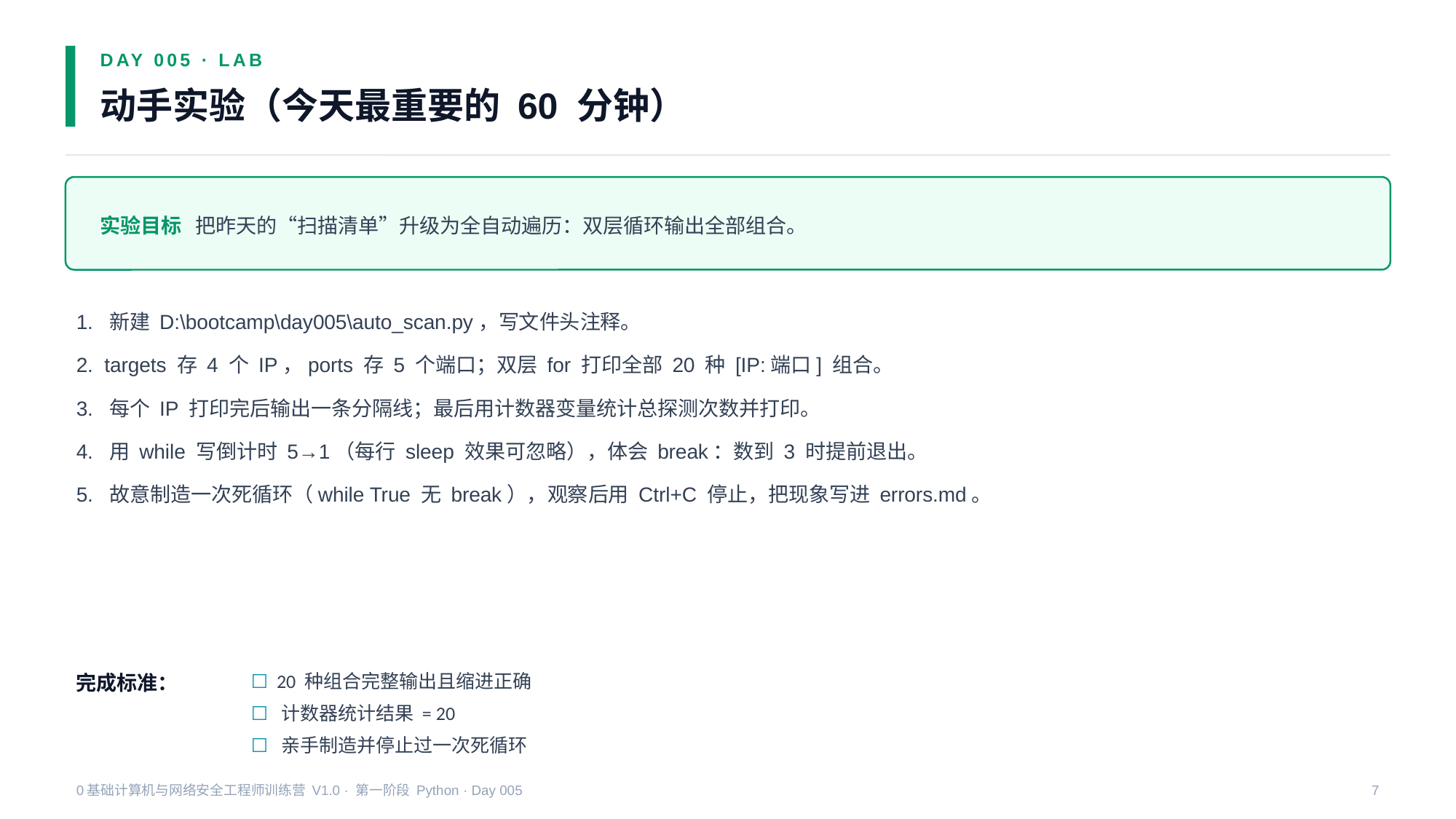

DAY 005 · LAB

动手实验（今天最重要的 60 分钟）

实验目标   把昨天的“扫描清单”升级为全自动遍历：双层循环输出全部组合。
1.  新建 D:\bootcamp\day005\auto_scan.py，写文件头注释。
2.  targets 存 4 个 IP，ports 存 5 个端口；双层 for 打印全部 20 种 [IP:端口] 组合。
3.  每个 IP 打印完后输出一条分隔线；最后用计数器变量统计总探测次数并打印。
4.  用 while 写倒计时 5→1（每行 sleep 效果可忽略），体会 break：数到 3 时提前退出。
5.  故意制造一次死循环（while True 无 break），观察后用 Ctrl+C 停止，把现象写进 errors.md。
完成标准：
☐  20 种组合完整输出且缩进正确
☐  计数器统计结果 = 20
☐  亲手制造并停止过一次死循环
0基础计算机与网络安全工程师训练营 V1.0 · 第一阶段 Python · Day 005
7